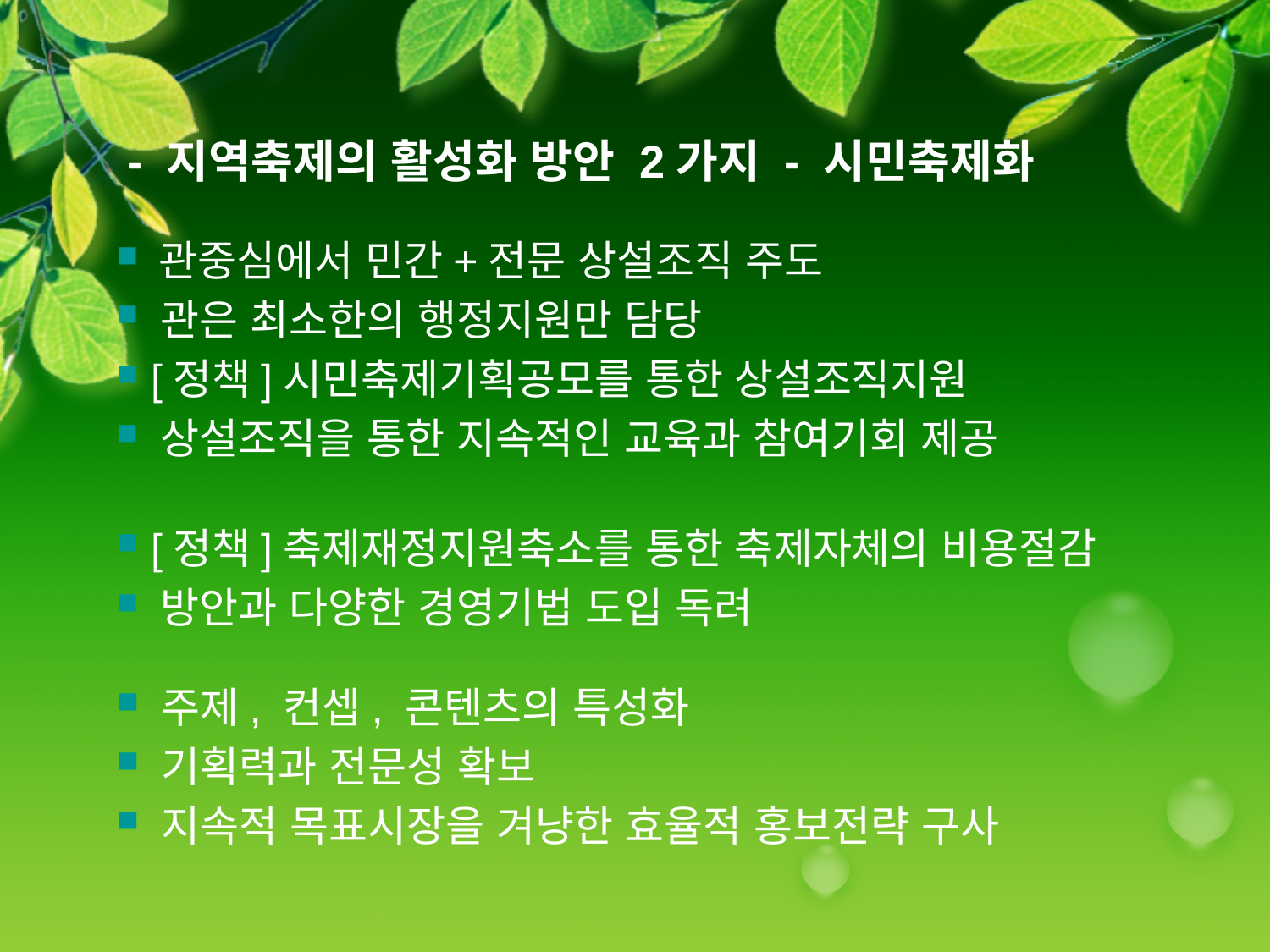

- 지역축제의 활성화 방안 2가지 - 시민축제화
 관중심에서 민간+전문 상설조직 주도
 관은 최소한의 행정지원만 담당
 [정책]시민축제기획공모를 통한 상설조직지원
 상설조직을 통한 지속적인 교육과 참여기회 제공
 [정책]축제재정지원축소를 통한 축제자체의 비용절감
 방안과 다양한 경영기법 도입 독려
 주제, 컨셉, 콘텐츠의 특성화
 기획력과 전문성 확보
 지속적 목표시장을 겨냥한 효율적 홍보전략 구사